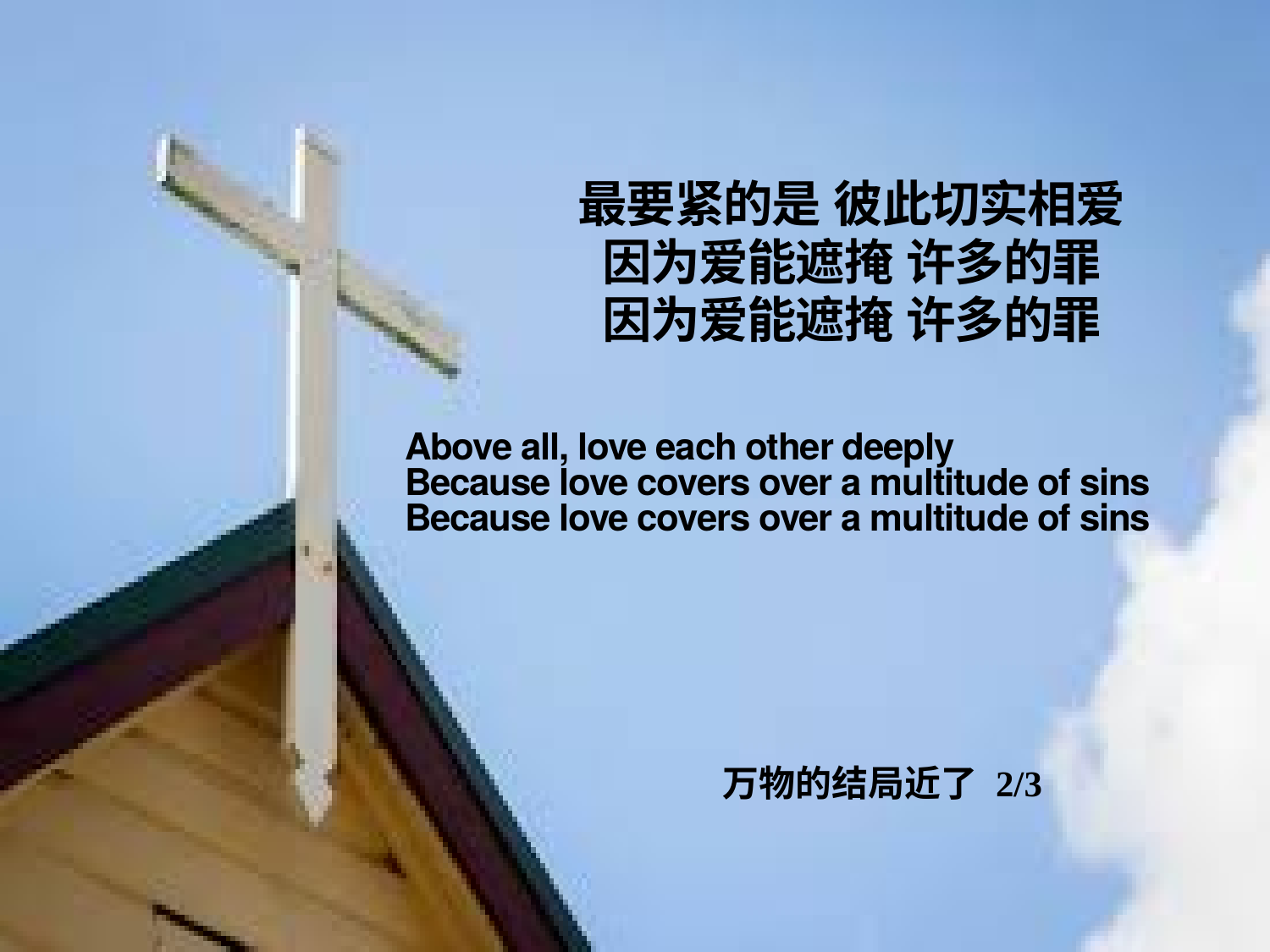

最要紧的是 彼此切实相爱
因为爱能遮掩 许多的罪
因为爱能遮掩 许多的罪

Above all, love each other deeply
Because love covers over a multitude of sins
Because love covers over a multitude of sins
万物的结局近了 2/3